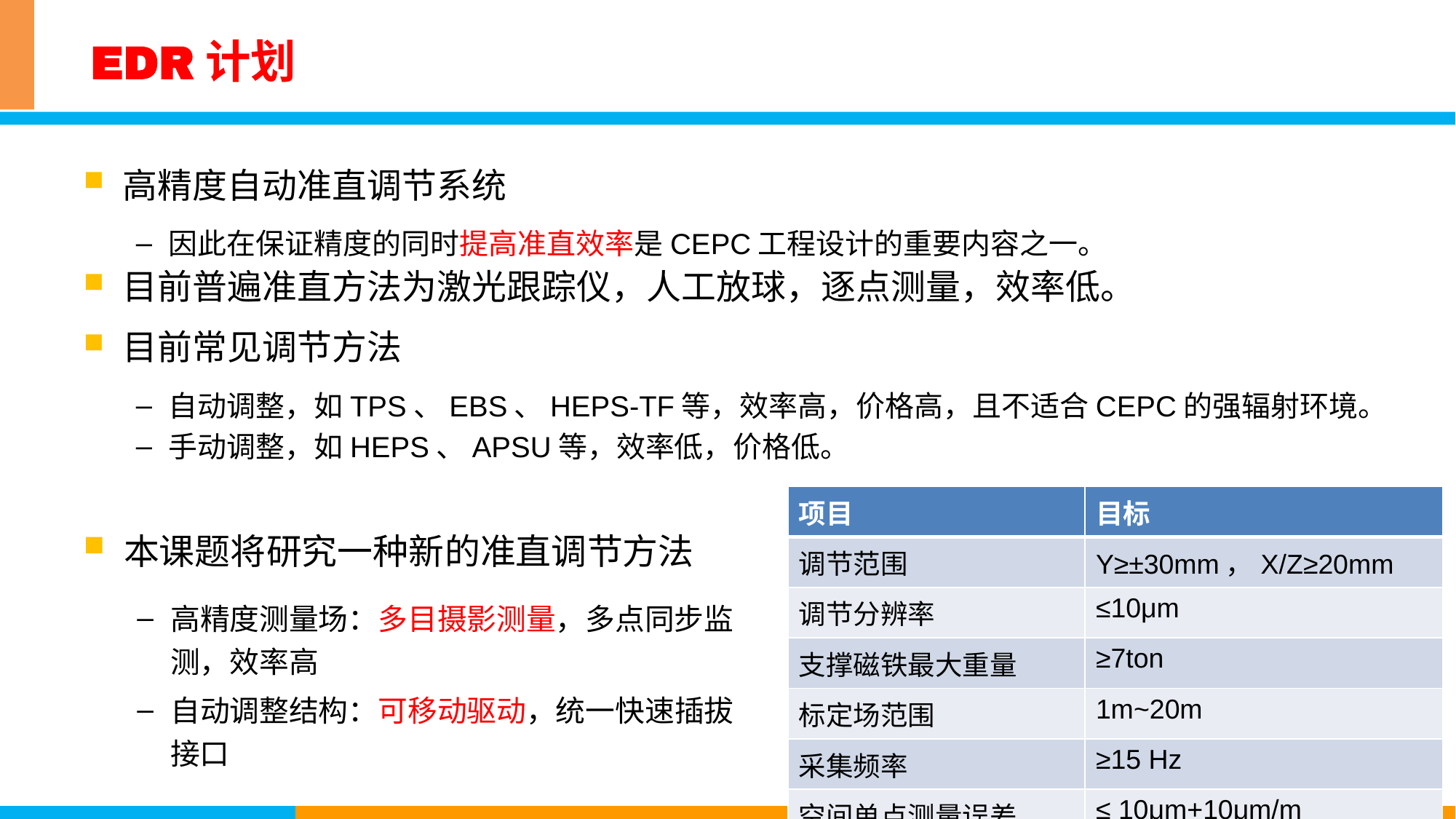

# EDR计划
高精度自动准直调节系统
因此在保证精度的同时提高准直效率是CEPC工程设计的重要内容之一。
目前普遍准直方法为激光跟踪仪，人工放球，逐点测量，效率低。
目前常见调节方法
自动调整，如TPS、EBS、HEPS-TF等，效率高，价格高，且不适合CEPC的强辐射环境。
手动调整，如HEPS、APSU等，效率低，价格低。
| 项目 | 目标 |
| --- | --- |
| 调节范围 | Y≥±30mm，X/Z≥20mm |
| 调节分辨率 | ≤10μm |
| 支撑磁铁最大重量 | ≥7ton |
| 标定场范围 | 1m~20m |
| 采集频率 | ≥15 Hz |
| 空间单点测量误差 | ≤ 10μm+10μm/m |
本课题将研究一种新的准直调节方法
高精度测量场：多目摄影测量，多点同步监测，效率高
自动调整结构：可移动驱动，统一快速插拔接口
38